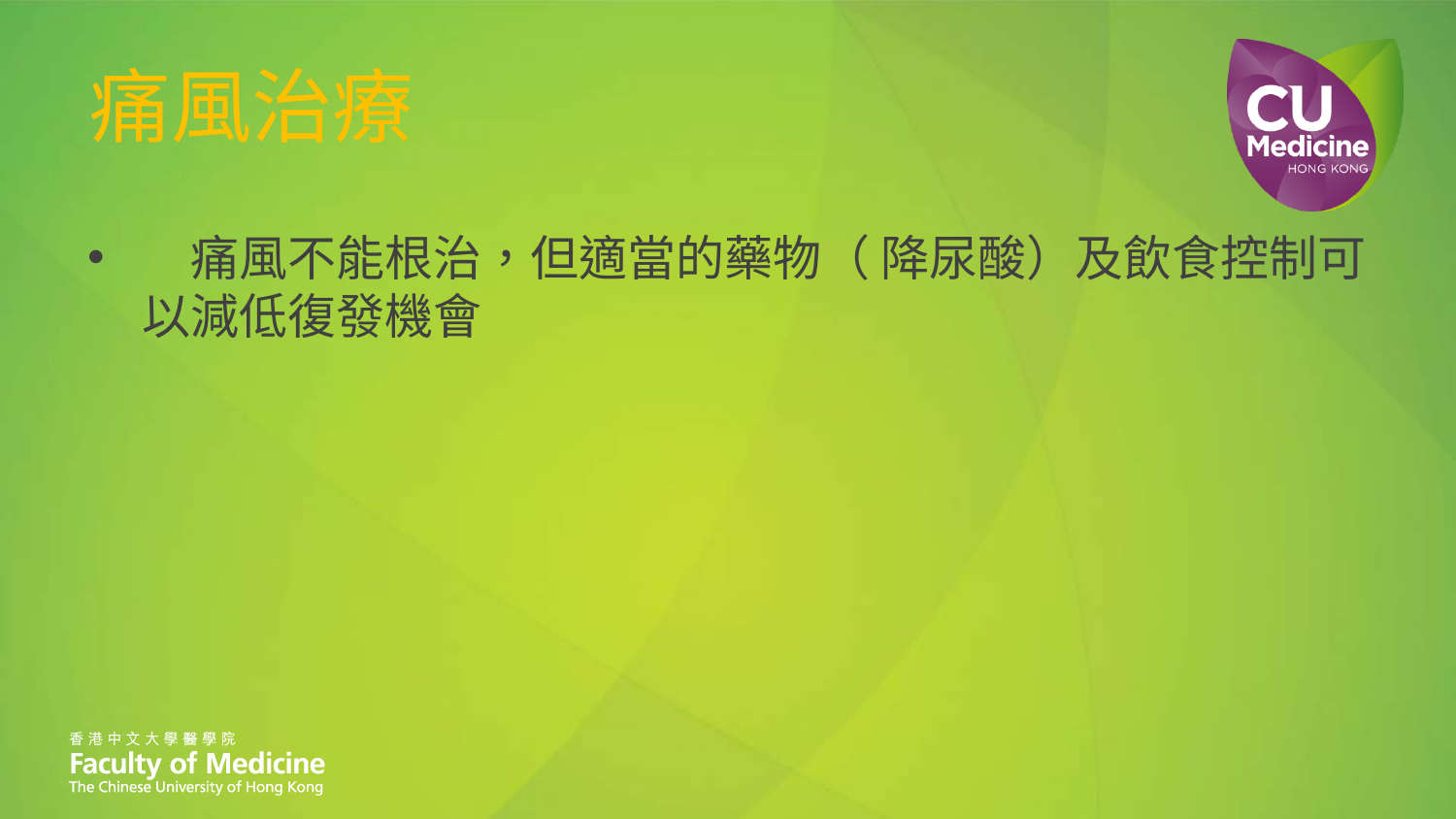

# 痛風治療
　痛風不能根治，但適當的藥物（ 降尿酸）及飲食控制可以減低復發機會